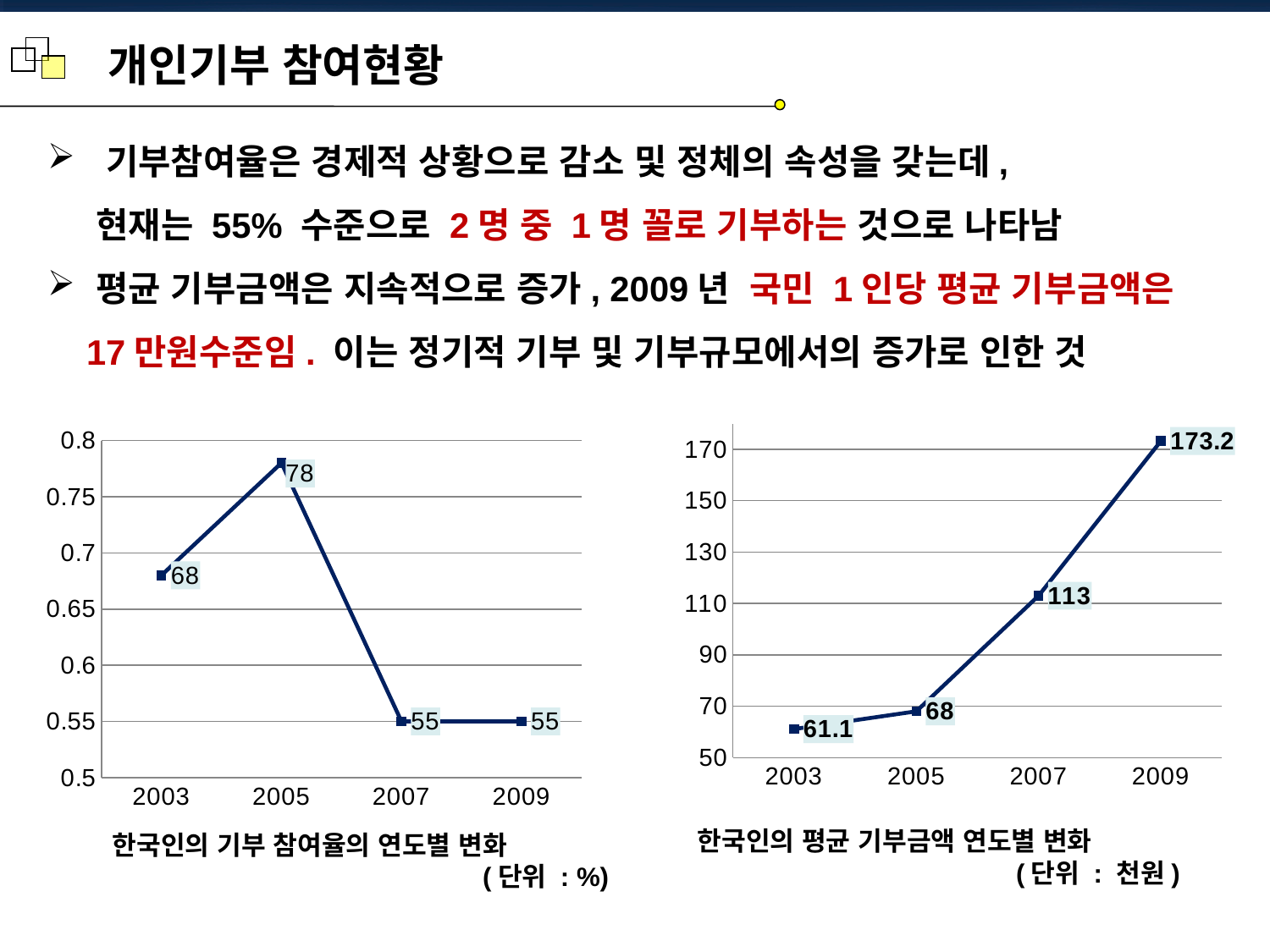

개인기부 참여현황
  기부참여율은 경제적 상황으로 감소 및 정체의 속성을 갖는데,
    현재는 55% 수준으로 2명 중 1명 꼴로 기부하는 것으로 나타남
 평균 기부금액은 지속적으로 증가, 2009년  국민 1인당 평균 기부금액은
    17만원수준임. 이는 정기적 기부 및 기부규모에서의 증가로 인한 것

### Chart

| Category | 기부 금액 |
|---|---|
| 2003 | 61.1 |
| 2005 | 68.0 |
| 2007 | 113.0 |
| 2009 | 173.2 |

### Chart

| Category | 기부 참여율 |
|---|---|
| 2003 | 0.6800000000000003 |
| 2005 | 0.78 |
| 2007 | 0.55 |
| 2009 | 0.55 |
한국인의 평균 기부금액 연도별 변화
                                           (단위 : 천원)
한국인의 기부 참여율의 연도별 변화
                                                  (단위 : %)